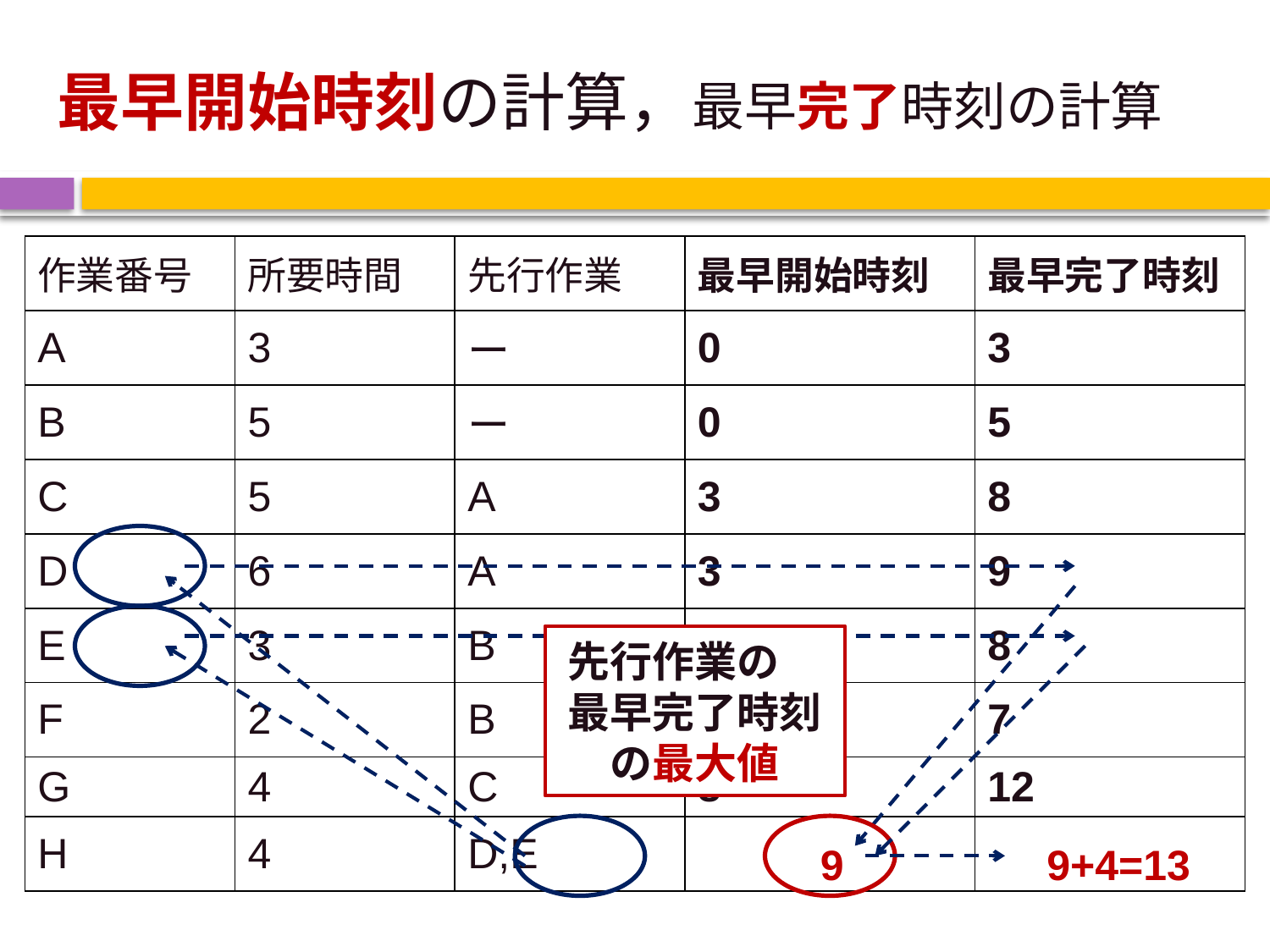

# 最早開始時刻の計算，最早完了時刻の計算
| 作業番号 | 所要時間 | 先行作業 | 最早開始時刻 | 最早完了時刻 |
| --- | --- | --- | --- | --- |
| A | 3 | ー | 0 | 3 |
| B | 5 | ー | 0 | 5 |
| C | 5 | A | 3 | 8 |
| D | 6 | A | 3 | 9 |
| E | 3 | B | 5 | 8 |
| F | 2 | B | 5 | 7 |
| G | 4 | C | 8 | 12 |
| H | 4 | D,E |  |  |

先行作業の　最早完了時刻の最大値

9
9+4=13